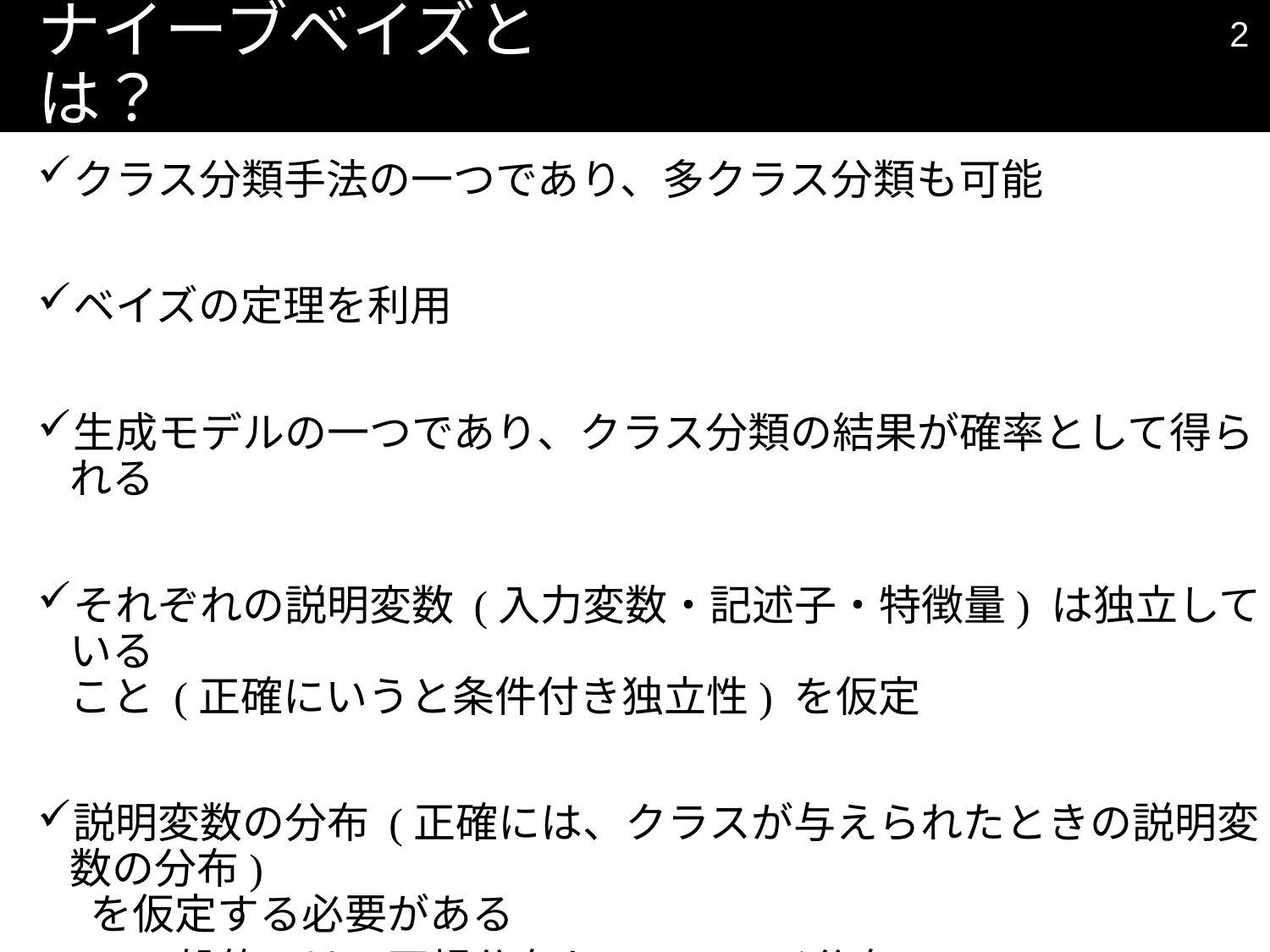

2
# ナイーブベイズとは？
クラス分類手法の一つであり、多クラス分類も可能

ベイズの定理を利用

生成モデルの一つであり、クラス分類の結果が確率として得られる

それぞれの説明変数 (入力変数・記述子・特徴量) は独立している
こと (正確にいうと条件付き独立性) を仮定

説明変数の分布 (正確には、クラスが与えられたときの説明変数の分布)
 を仮定する必要がある
一般的には、正規分布かベルヌーイ分布